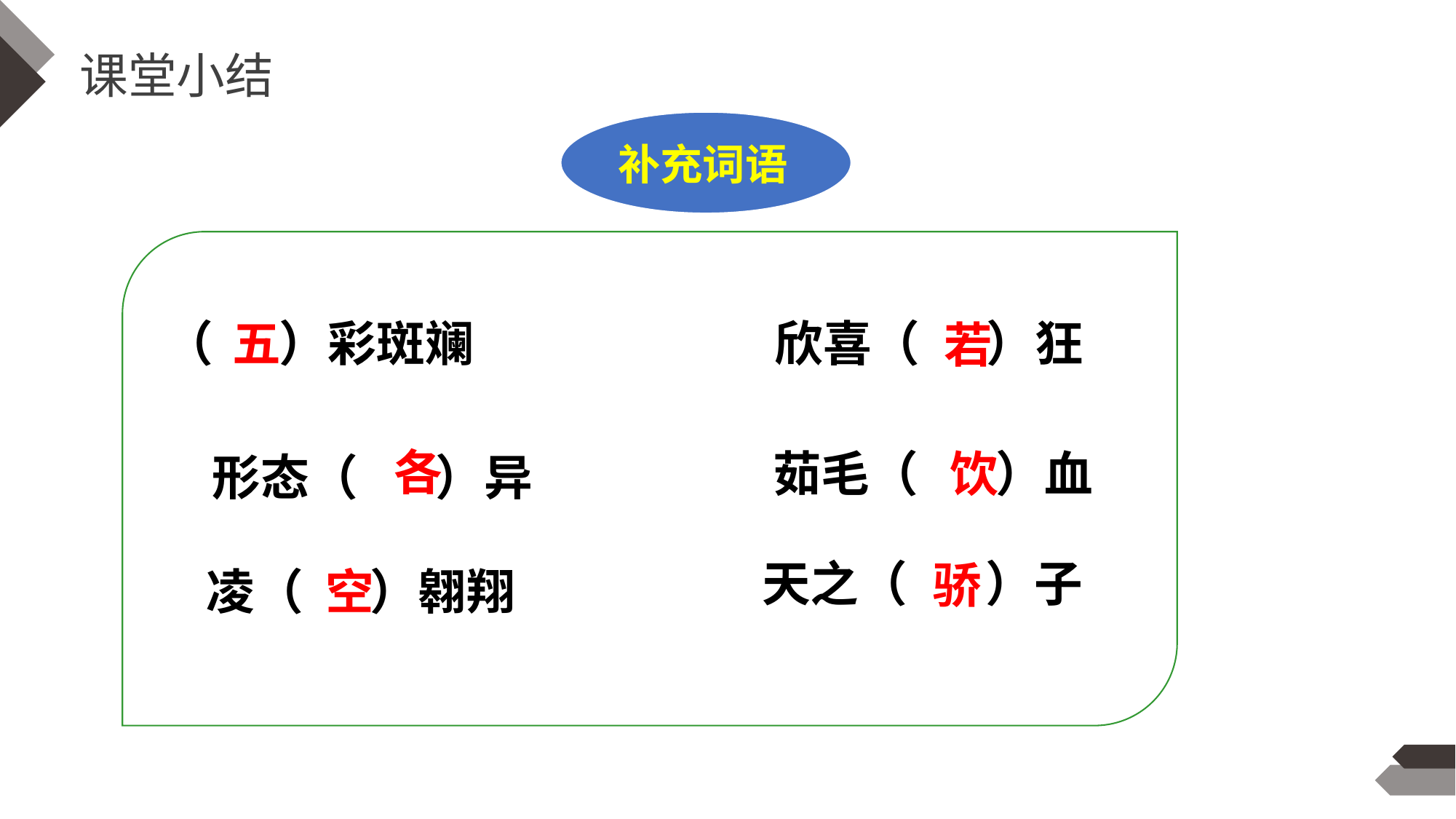

课堂小结

补充词语

（      ）彩斑斓
五
欣喜（      ）狂
若
各
茹毛（       ）血
饮
形态（       ）异
天之（       ）子
骄
凌（      ）翱翔
空